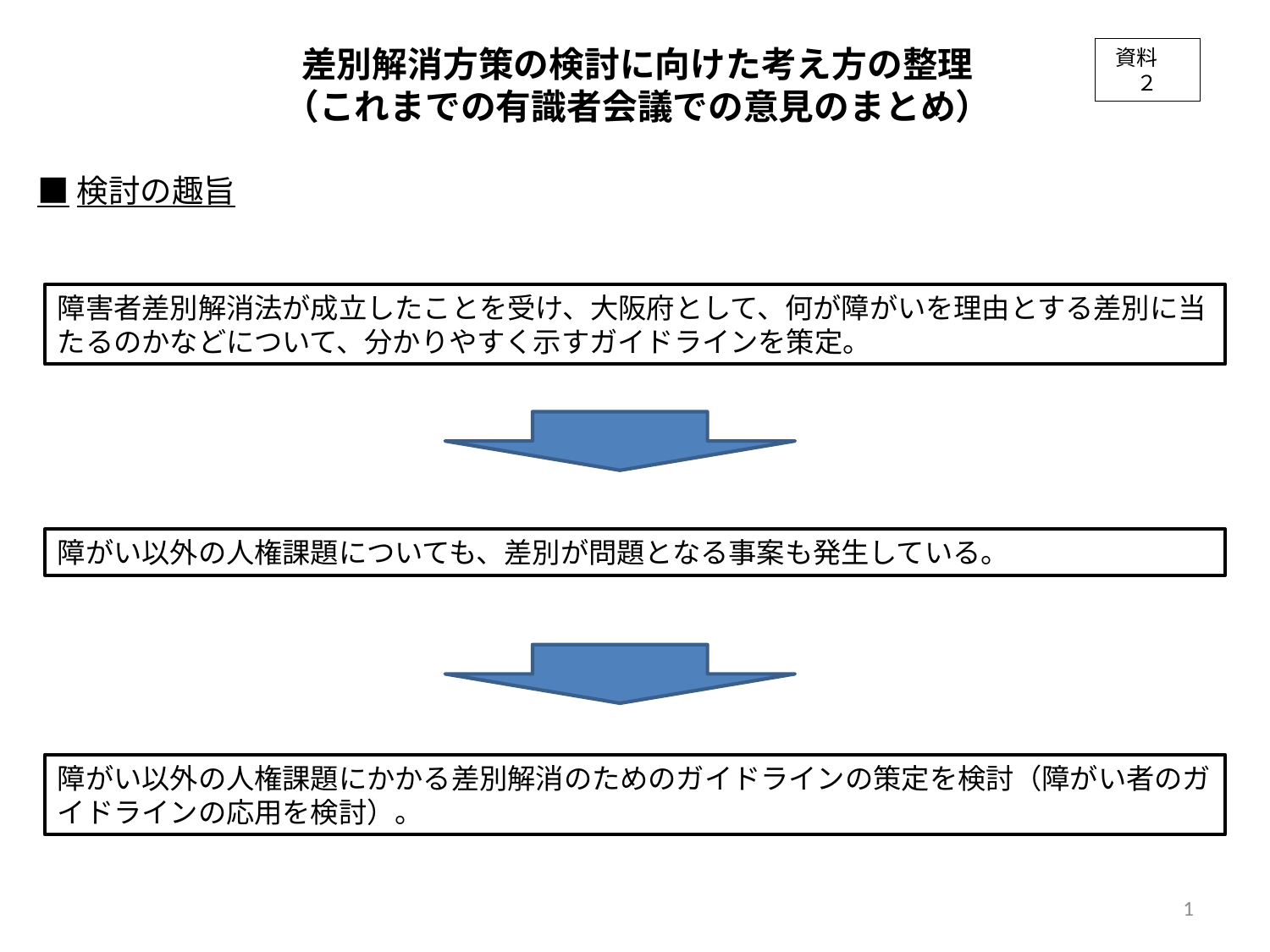

差別解消方策の検討に向けた考え方の整理
（これまでの有識者会議での意見のまとめ）
資料　２
■検討の趣旨
障害者差別解消法が成立したことを受け、大阪府として、何が障がいを理由とする差別に当たるのかなどについて、分かりやすく示すガイドラインを策定。

障がい以外の人権課題についても、差別が問題となる事案も発生している。

障がい以外の人権課題にかかる差別解消のためのガイドラインの策定を検討（障がい者のガイドラインの応用を検討）。
1